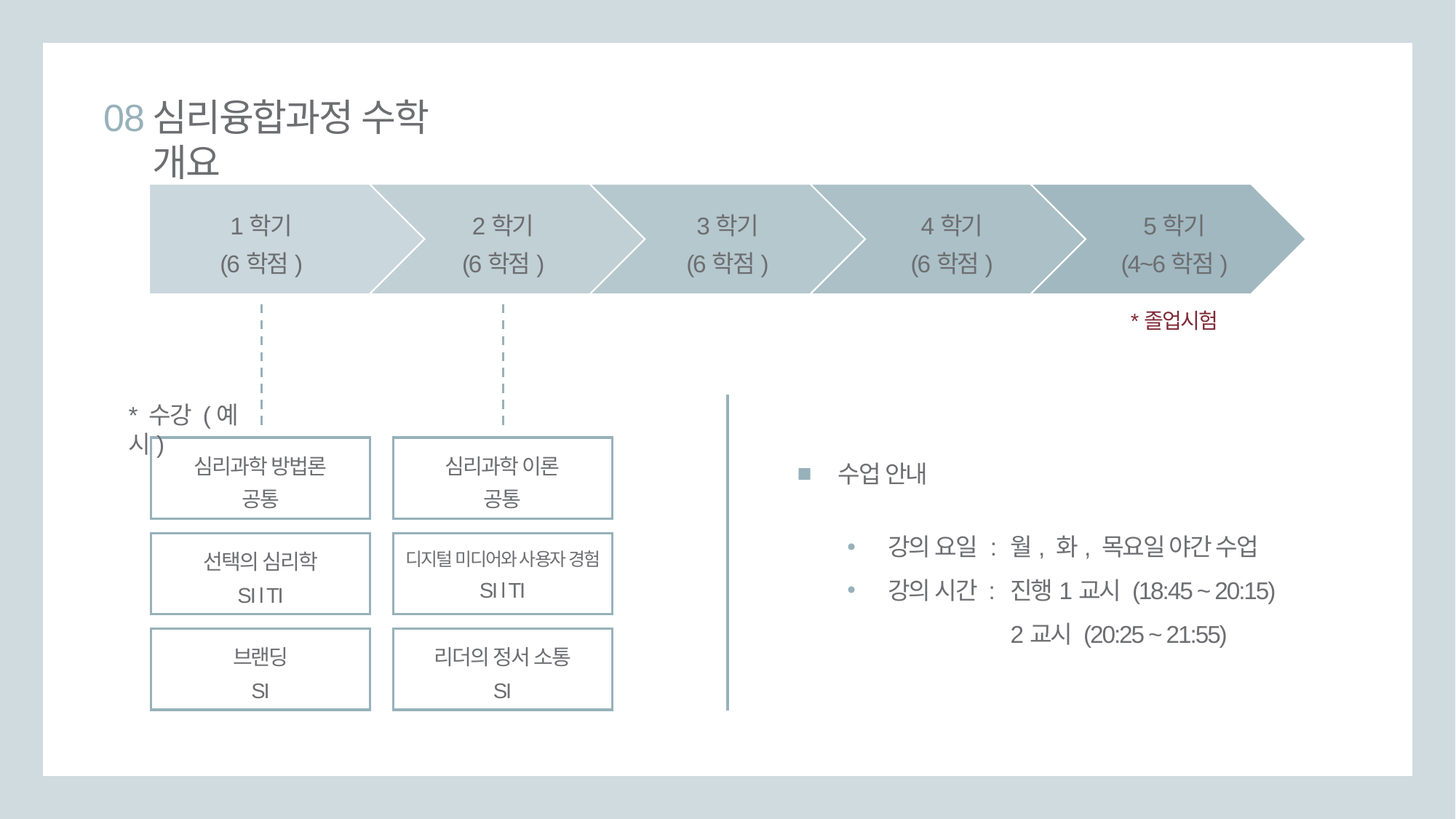

08
심리융합과정 수학 개요

1학기
(6학점)
2학기
(6학점)
3학기
(6학점)
4학기
(6학점)
5학기
(4~6학점)
*졸업시험
* 수강 (예시)

심리과학 방법론
공통

심리과학 이론
공통
수업 안내
강의 요일 :
강의 시간 :
월, 화, 목요일 야간 수업 진행1교시 (18:45 ~ 20:15)
2교시 (20:25 ~ 21:55)

선택의 심리학
SI l TI

디지털 미디어와 사용자 경험
SI l TI

브랜딩
SI

리더의 정서 소통
SI